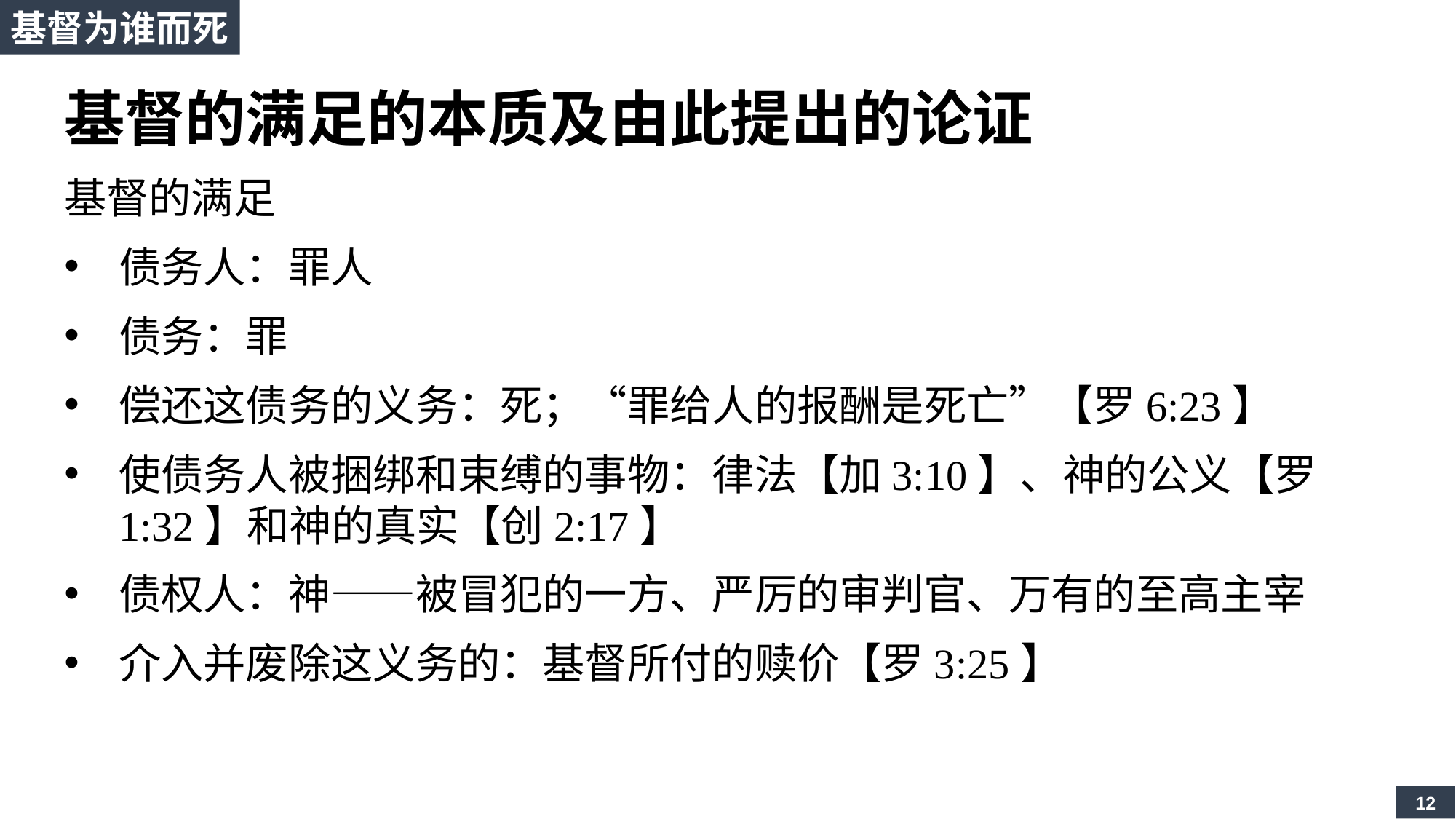

基督为谁而死
基督的满足的本质及由此提出的论证
基督的满足
债务人：罪人
债务：罪
偿还这债务的义务：死；“罪给人的报酬是死亡”【罗6:23】
使债务人被捆绑和束缚的事物：律法【加3:10】、神的公义【罗1:32】和神的真实【创2:17】
债权人：神——被冒犯的一方、严厉的审判官、万有的至高主宰
介入并废除这义务的：基督所付的赎价【罗3:25】
12